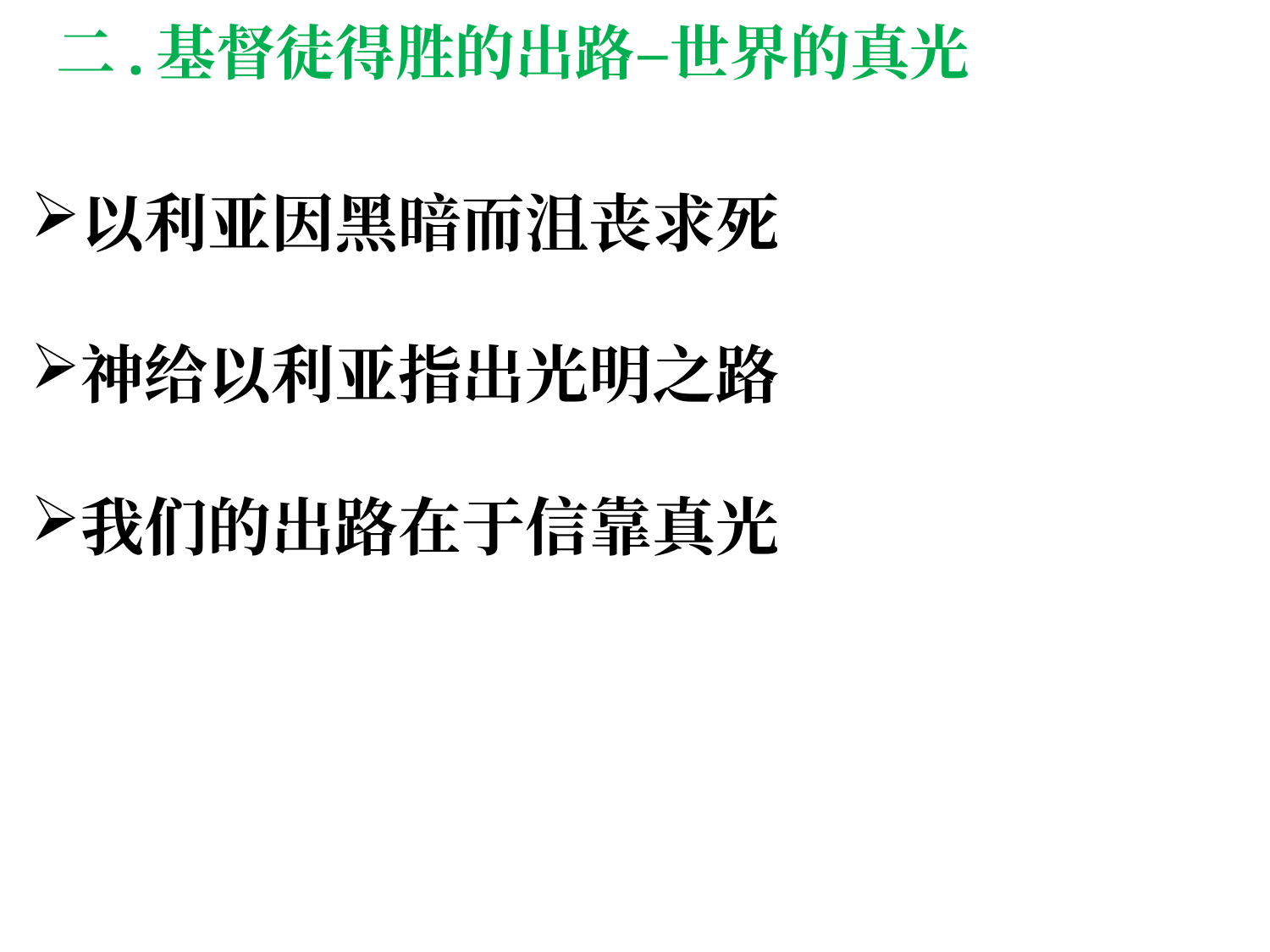

# 二.基督徒得胜的出路–世界的真光

以利亚因黑暗而沮丧求死

神给以利亚指出光明之路

我们的出路在于信靠真光